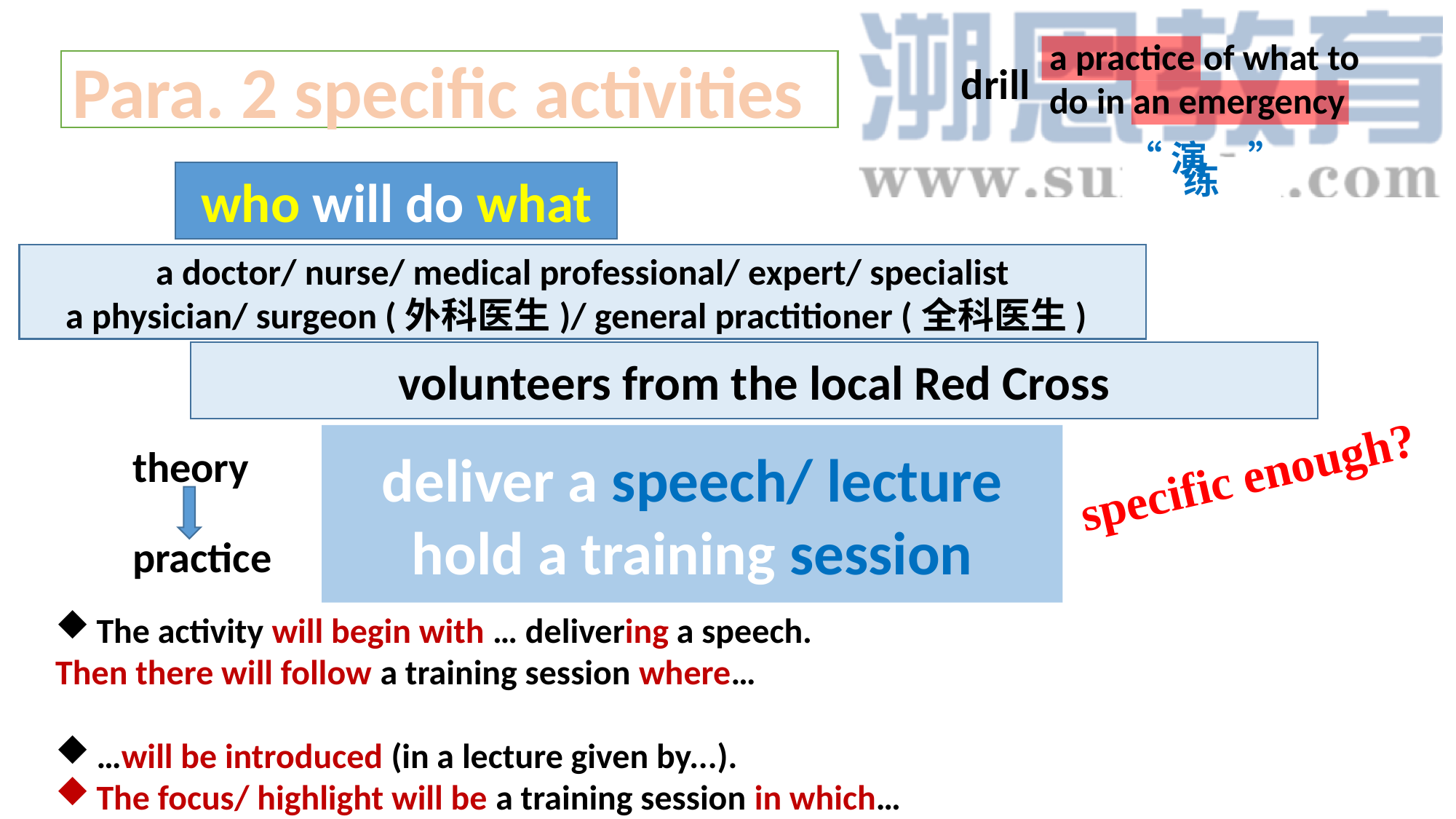

a practice of what to do in an emergency

Para. 2 specific activities
drill

“演     ”
练
who will do what
a doctor/ nurse/ medical professional/ expert/ specialist
a physician/ surgeon (外科医生)/ general practitioner (全科医生)
volunteers from the local Red Cross
deliver a speech/ lecture
hold a training session
specific enough?
theory

practice
The activity will begin with … delivering a speech.
Then there will follow a training session where…

…will be introduced (in a lecture given by...).
The focus/ highlight will be a training session in which…